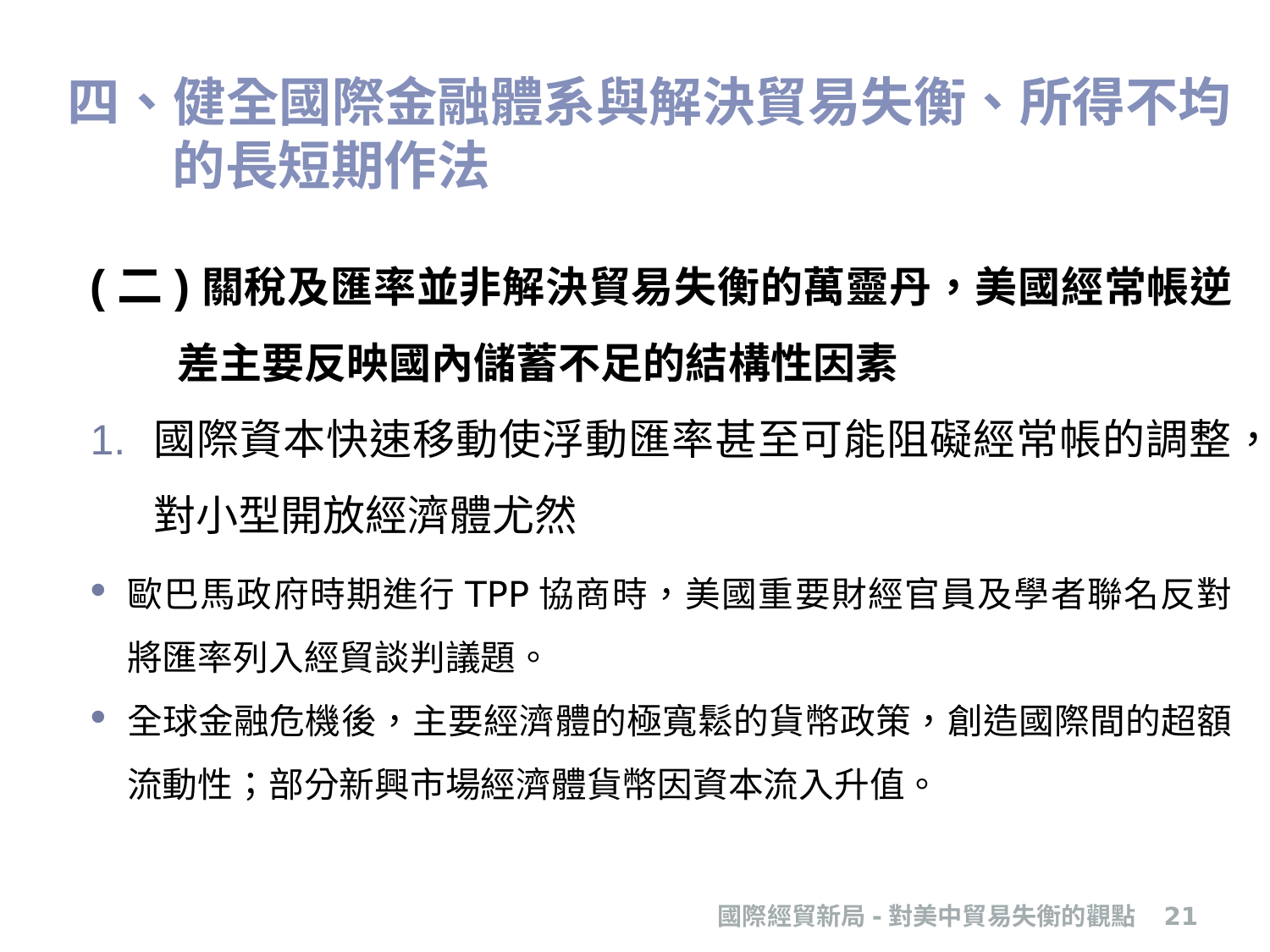

# 四、健全國際金融體系與解決貿易失衡、所得不均的長短期作法
(二)關稅及匯率並非解決貿易失衡的萬靈丹，美國經常帳逆差主要反映國內儲蓄不足的結構性因素
國際資本快速移動使浮動匯率甚至可能阻礙經常帳的調整，對小型開放經濟體尤然
歐巴馬政府時期進行TPP協商時，美國重要財經官員及學者聯名反對將匯率列入經貿談判議題。
全球金融危機後，主要經濟體的極寬鬆的貨幣政策，創造國際間的超額流動性；部分新興市場經濟體貨幣因資本流入升值。
國際經貿新局-對美中貿易失衡的觀點
21